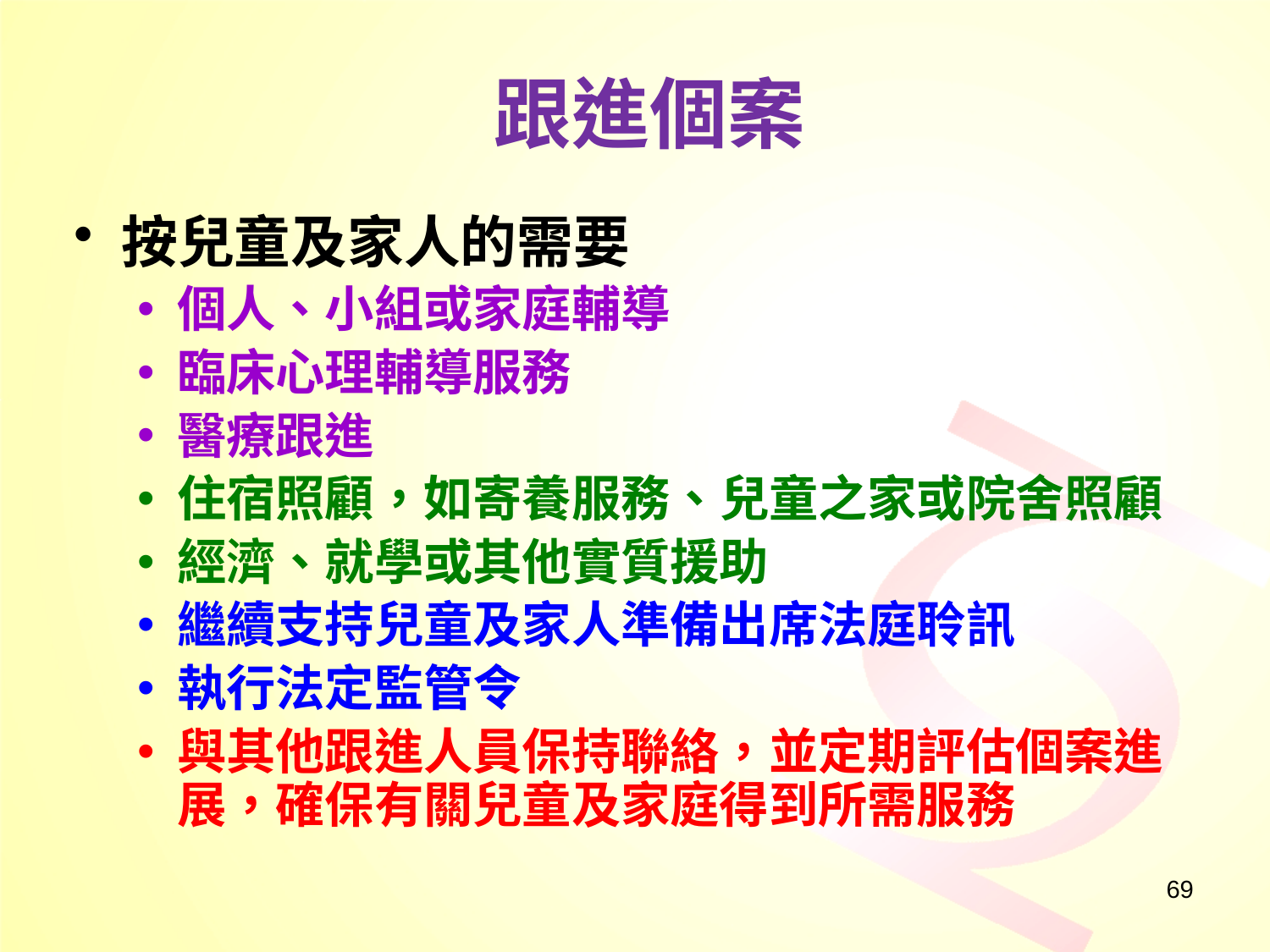

# 跟進個案
按兒童及家人的需要
個人、小組或家庭輔導
臨床心理輔導服務
醫療跟進
住宿照顧，如寄養服務、兒童之家或院舍照顧
經濟、就學或其他實質援助
繼續支持兒童及家人準備出席法庭聆訊
執行法定監管令
與其他跟進人員保持聯絡，並定期評估個案進展，確保有關兒童及家庭得到所需服務
69